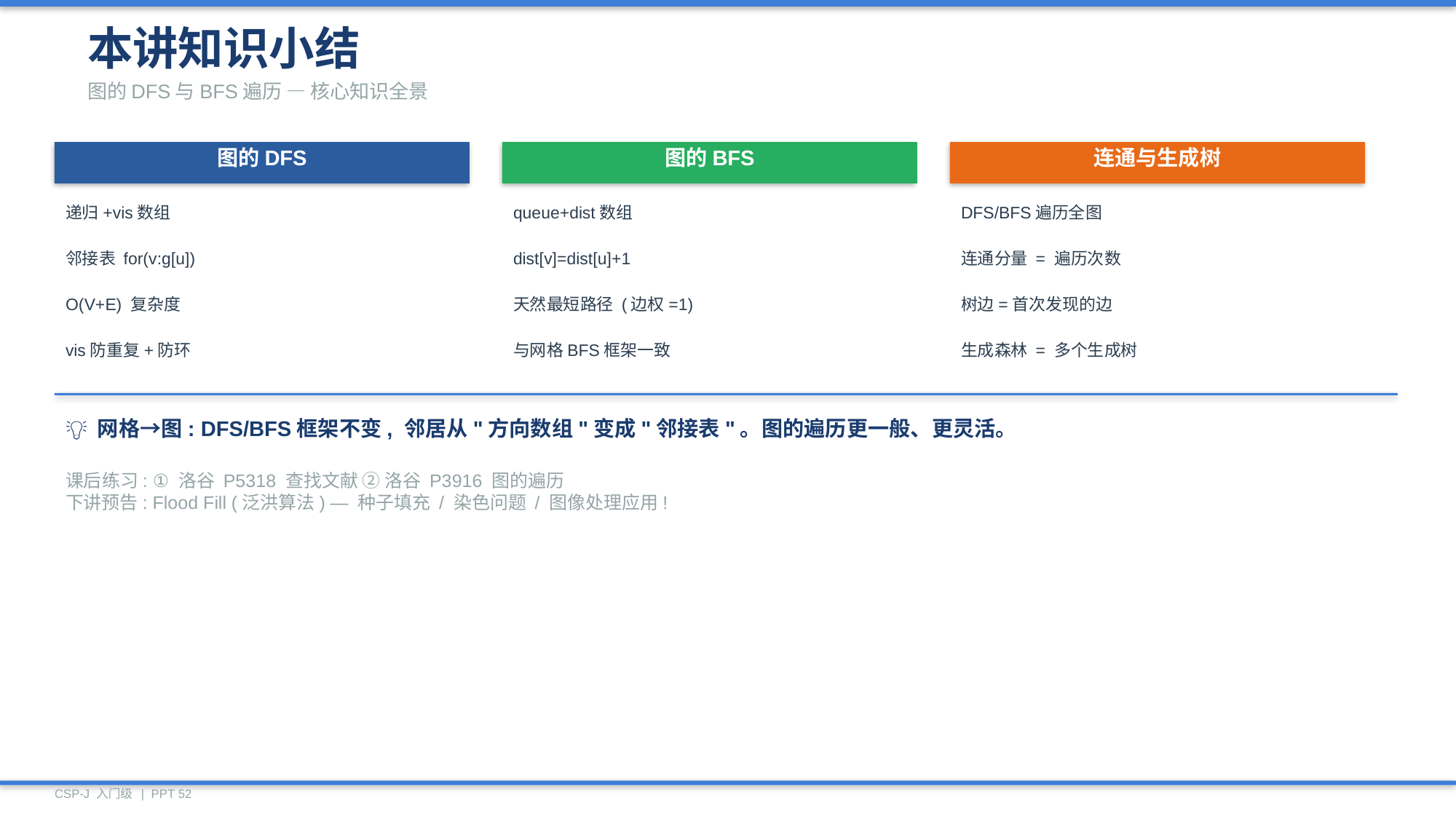

本讲知识小结
图的DFS与BFS遍历 — 核心知识全景

图的DFS
图的BFS
连通与生成树
递归+vis数组
queue+dist数组
DFS/BFS遍历全图
邻接表 for(v:g[u])
dist[v]=dist[u]+1
连通分量 = 遍历次数
O(V+E) 复杂度
天然最短路径 (边权=1)
树边=首次发现的边
vis防重复+防环
与网格BFS框架一致
生成森林 = 多个生成树

💡 网格→图: DFS/BFS框架不变, 邻居从"方向数组"变成"邻接表"。图的遍历更一般、更灵活。
课后练习: ① 洛谷 P5318 查找文献 ② 洛谷 P3916 图的遍历
下讲预告: Flood Fill (泛洪算法) — 种子填充 / 染色问题 / 图像处理应用!

CSP-J 入门级  |  PPT 52